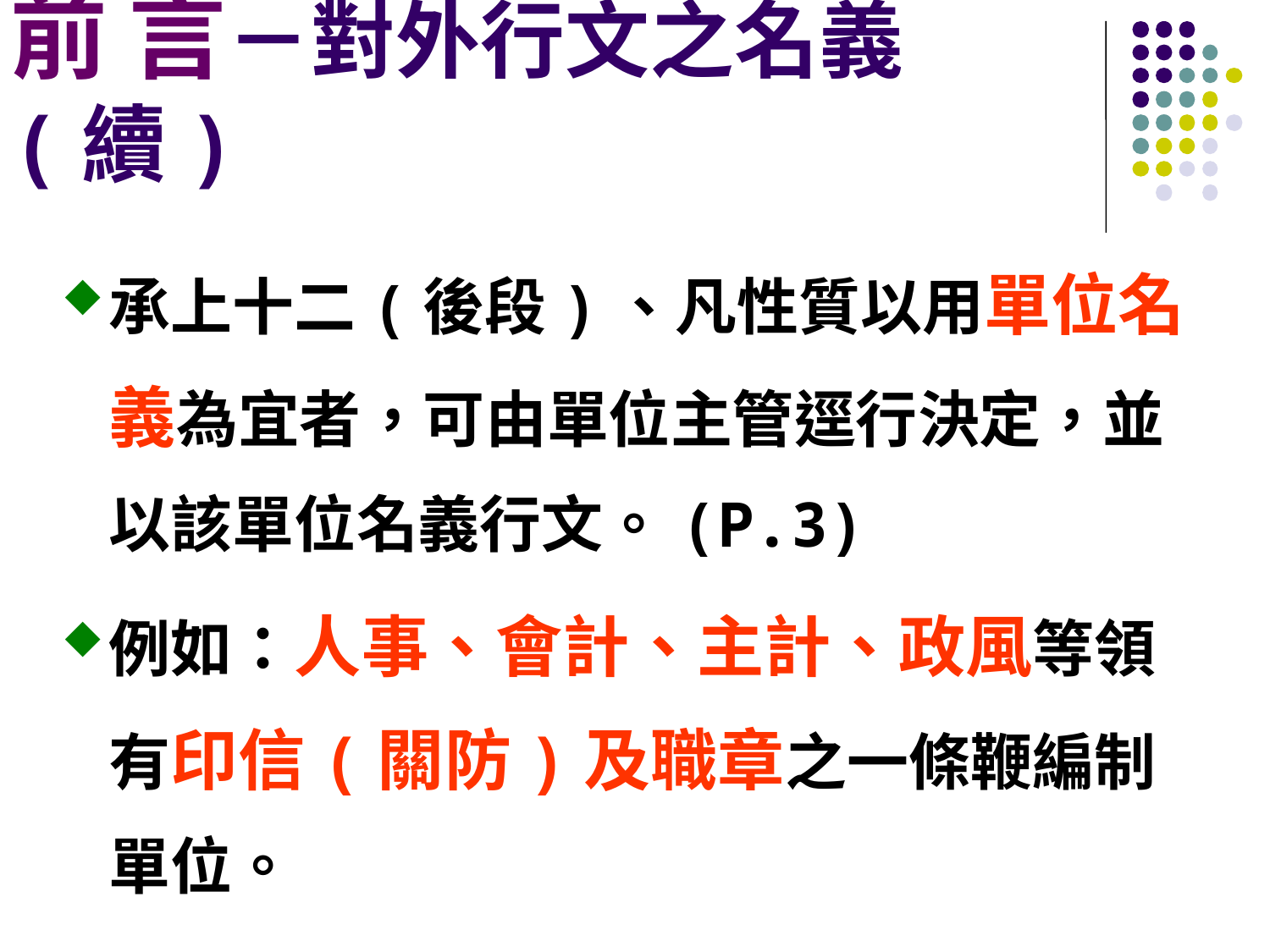

前 言－對外行文之名義(續)
承上十二(後段)、凡性質以用單位名義為宜者，可由單位主管逕行決定，並以該單位名義行文。(P.3)
例如：人事、會計、主計、政風等領有印信(關防)及職章之一條鞭編制單位。